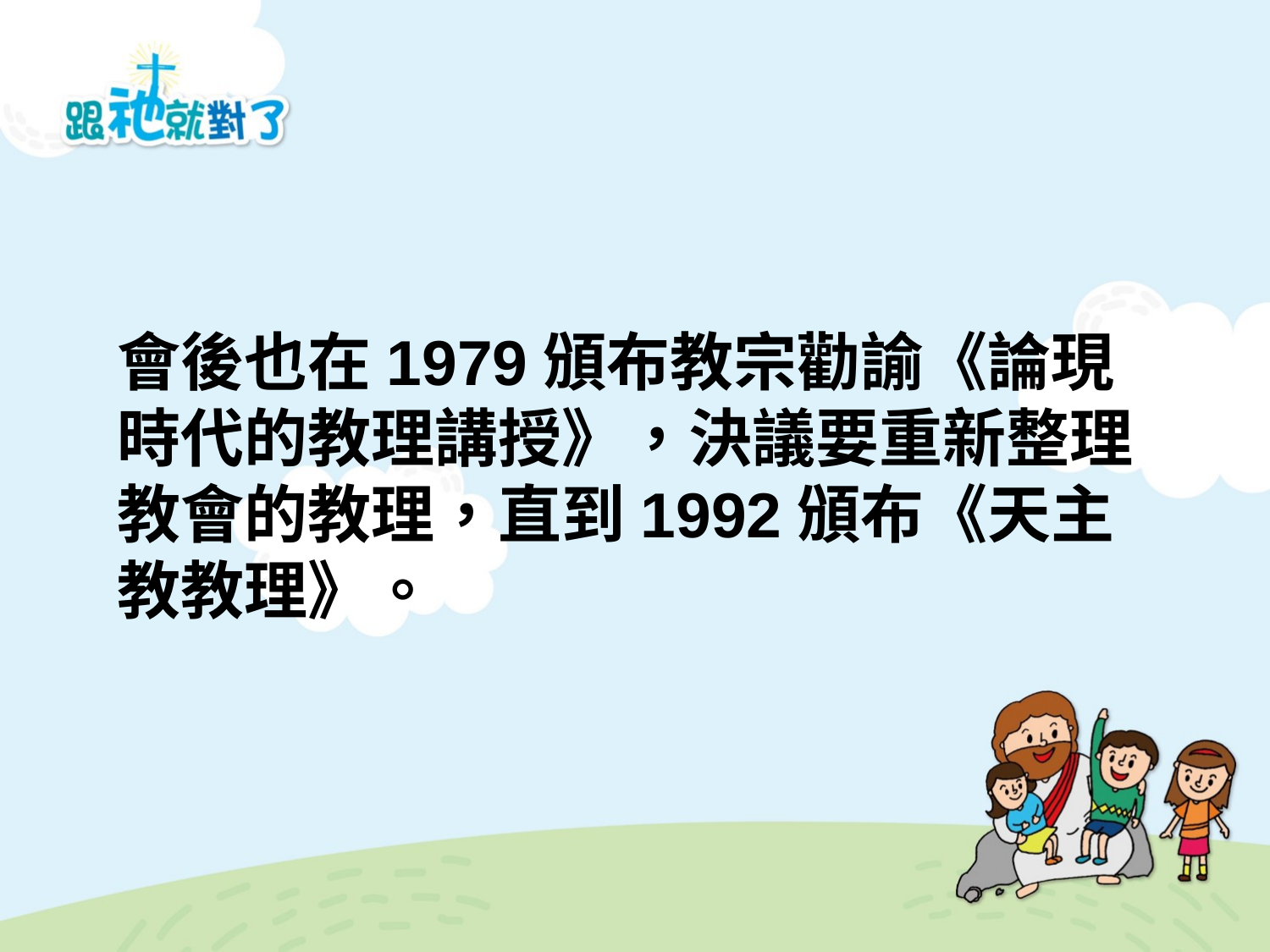

會後也在1979頒布教宗勸諭《論現時代的教理講授》，決議要重新整理教會的教理，直到1992頒布《天主教教理》。